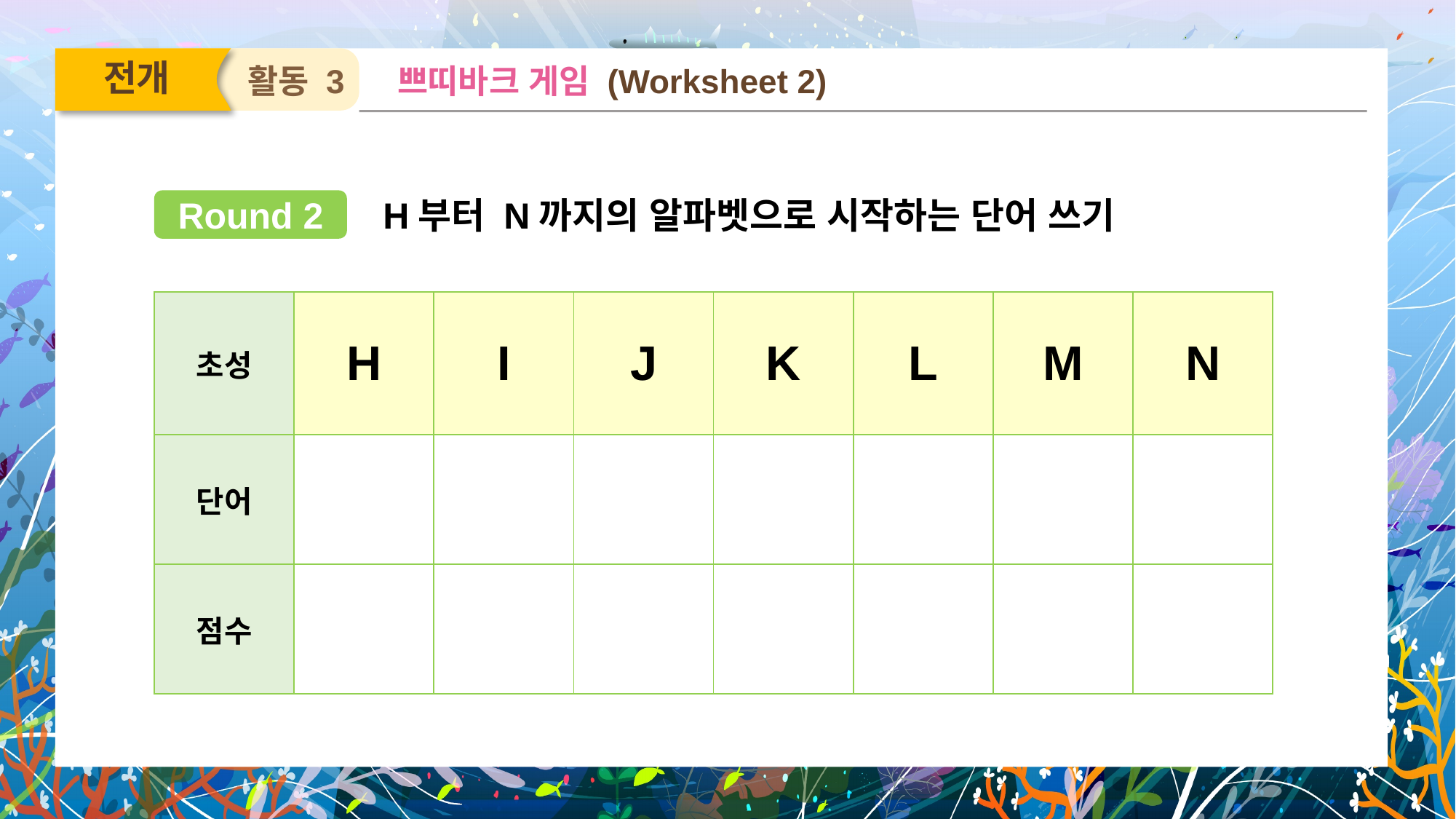

전개
활동 3
쁘띠바크 게임 (Worksheet 2)
H부터 N까지의 알파벳으로 시작하는 단어 쓰기
Round 2
| 초성 | H | I | J | K | L | M | N |
| --- | --- | --- | --- | --- | --- | --- | --- |
| 단어 |  |  |  |  |  |  |  |
| 점수 |  |  |  |  |  |  |  |